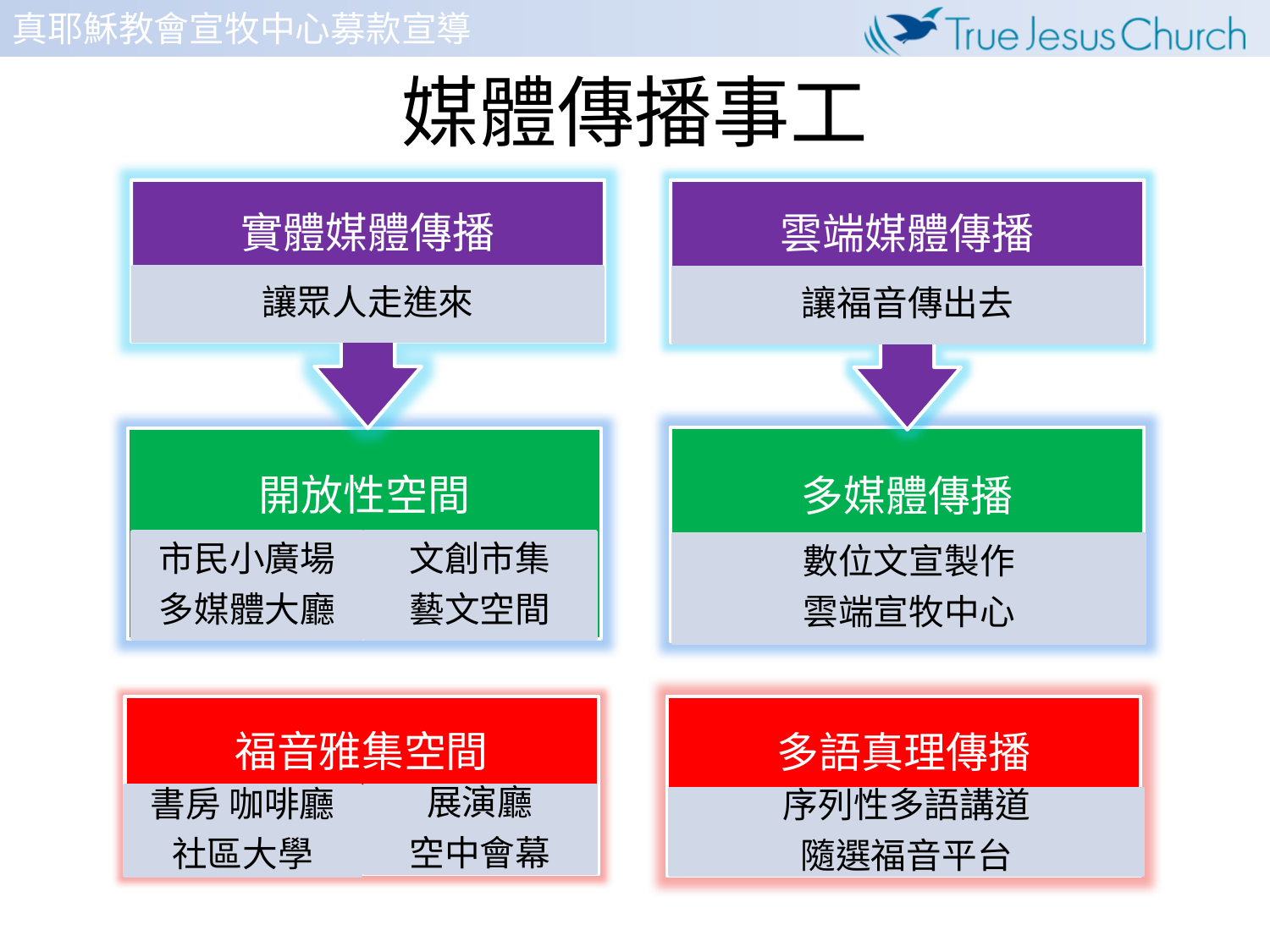

# 媒體傳播事工
實體媒體傳播
讓眾人走進來

開放性空間
市民小廣場
多媒體大廳
文創市集
藝文空間
福音雅集空間
書房 咖啡廳
社區大學
展演廳
空中會幕
雲端媒體傳播
讓福音傳出去

多媒體傳播
數位文宣製作
雲端宣牧中心
多語真理傳播
序列性多語講道
隨選福音平台